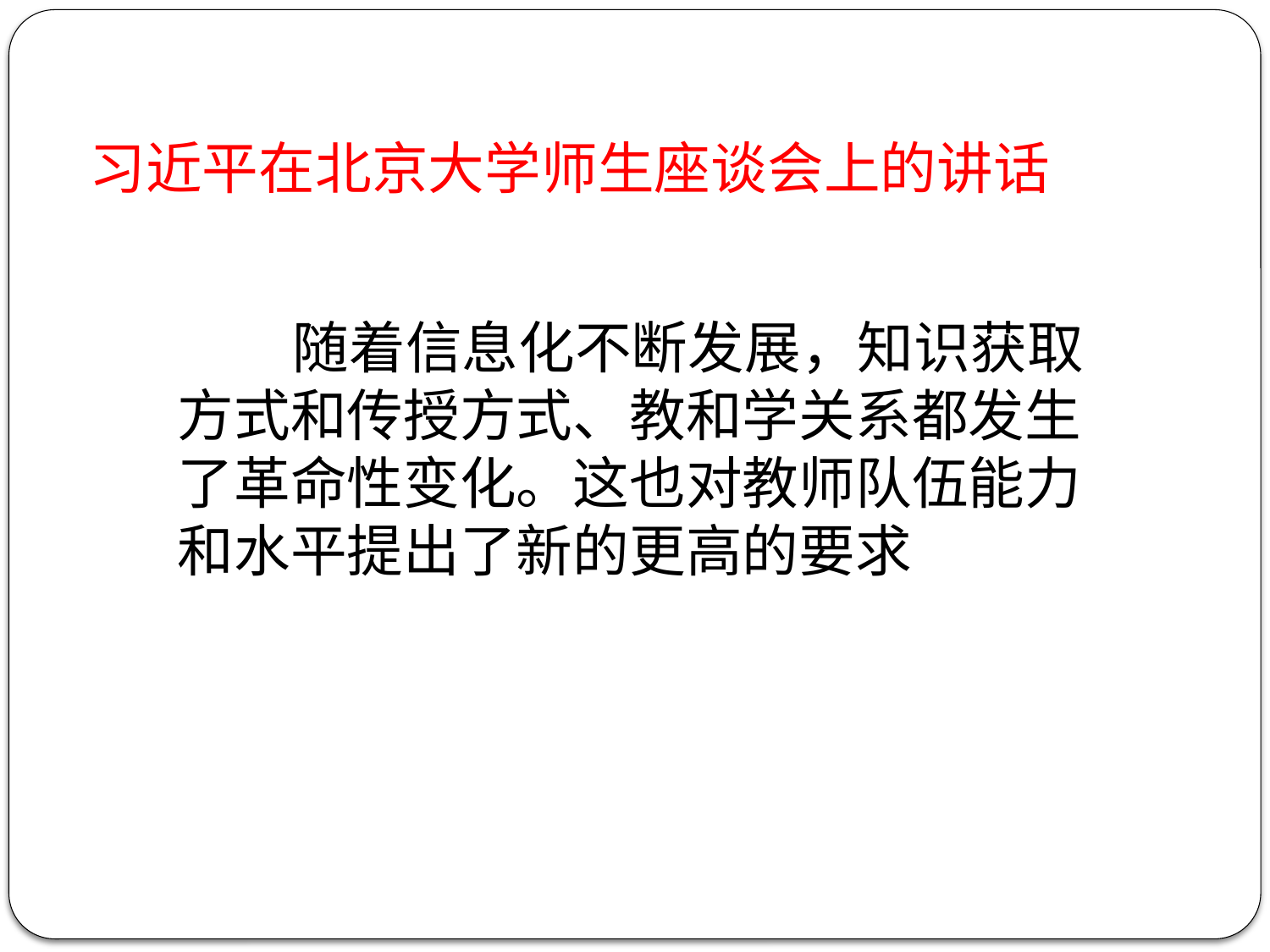

习近平在北京大学师生座谈会上的讲话
        随着信息化不断发展，知识获取方式和传授方式、教和学关系都发生了革命性变化。这也对教师队伍能力和水平提出了新的更高的要求